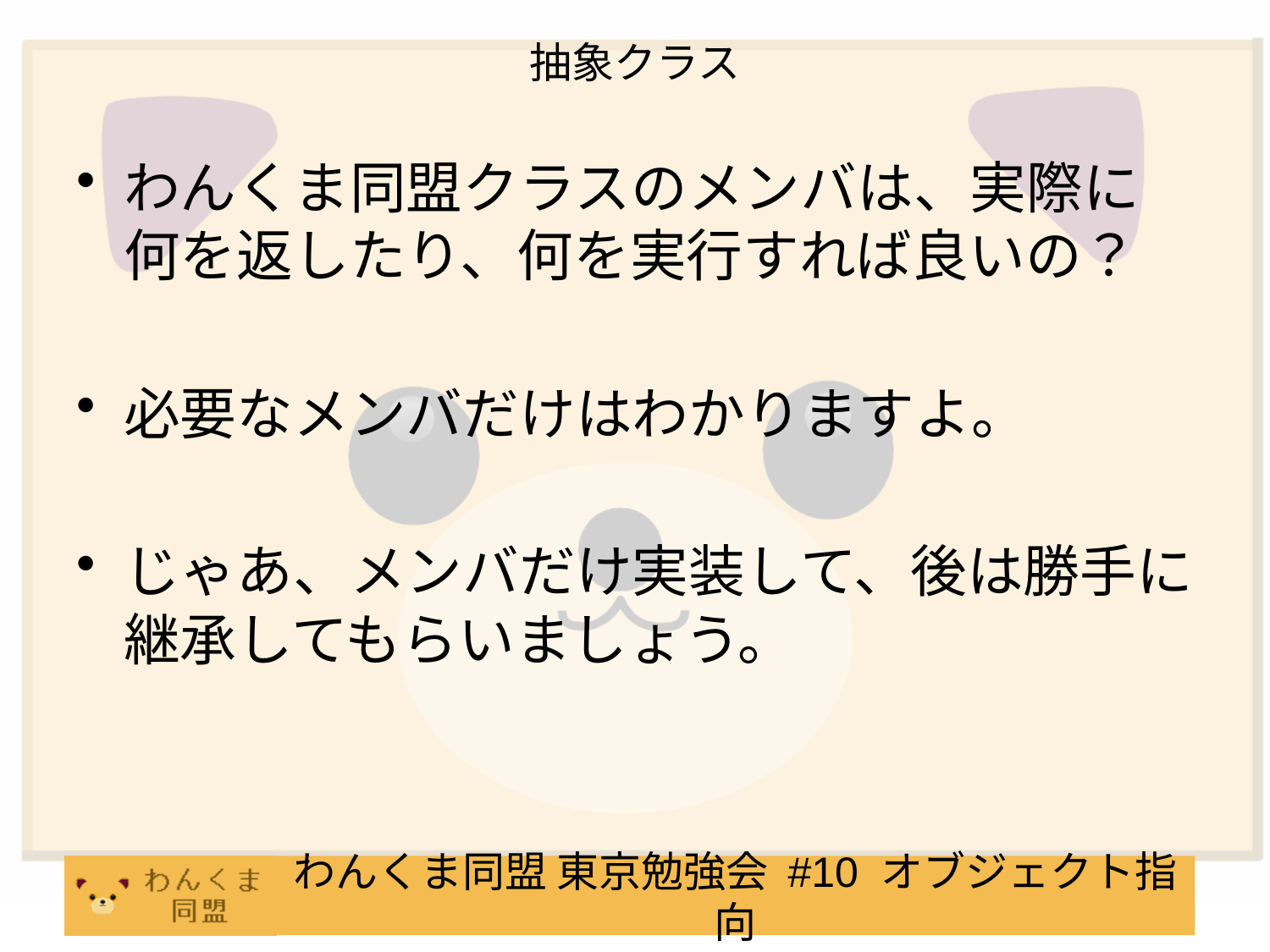

# 抽象クラス
わんくま同盟クラスのメンバは、実際に何を返したり、何を実行すれば良いの？

必要なメンバだけはわかりますよ。

じゃあ、メンバだけ実装して、後は勝手に継承してもらいましょう。